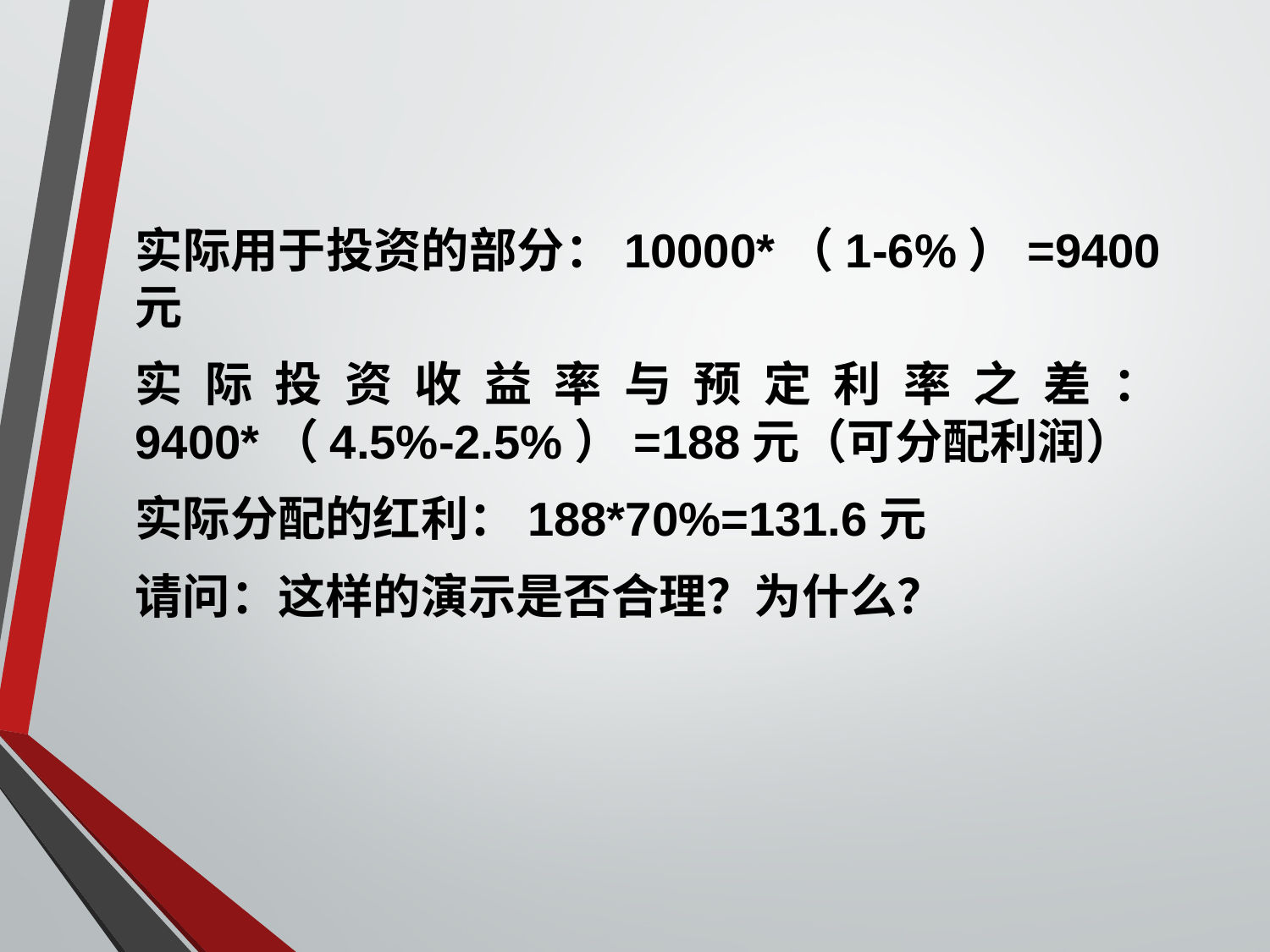

实际用于投资的部分：10000*（1-6%）=9400元
实际投资收益率与预定利率之差：9400*（4.5%-2.5%）=188元（可分配利润）
实际分配的红利：188*70%=131.6元
请问：这样的演示是否合理？为什么？